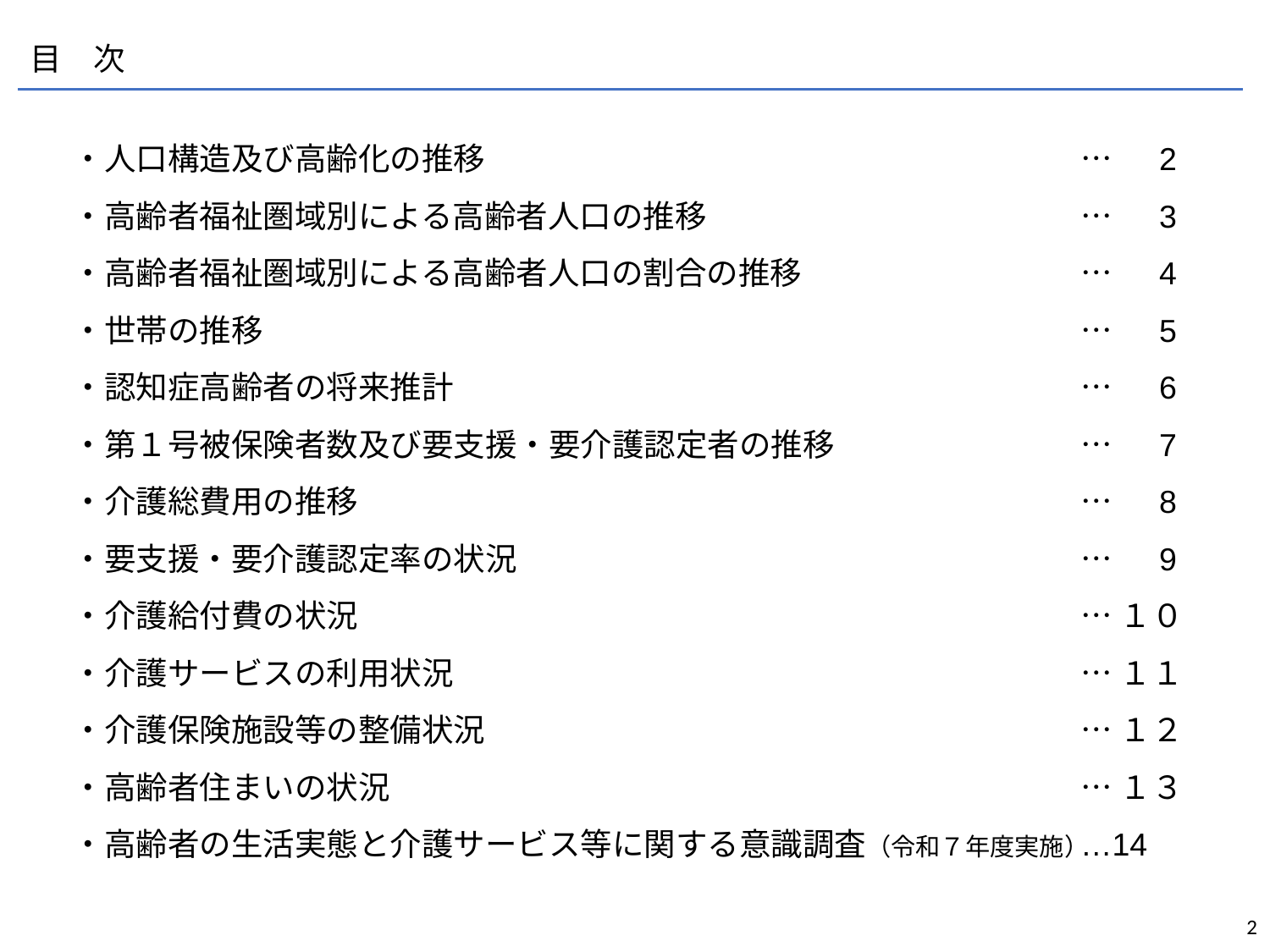

目　次
・人口構造及び高齢化の推移

・高齢者福祉圏域別による高齢者人口の推移

・高齢者福祉圏域別による高齢者人口の割合の推移

・世帯の推移

・認知症高齢者の将来推計

・第１号被保険者数及び要支援・要介護認定者の推移

・介護総費用の推移

・要支援・要介護認定率の状況

・介護給付費の状況

・介護サービスの利用状況

・介護保険施設等の整備状況

・高齢者住まいの状況

・高齢者の生活実態と介護サービス等に関する意識調査（令和７年度実施）
…　2

…　3

…　4

…　5

…　6

…　7

…　8

…　9

…１０

…１１

…１２

…１３

…14
2